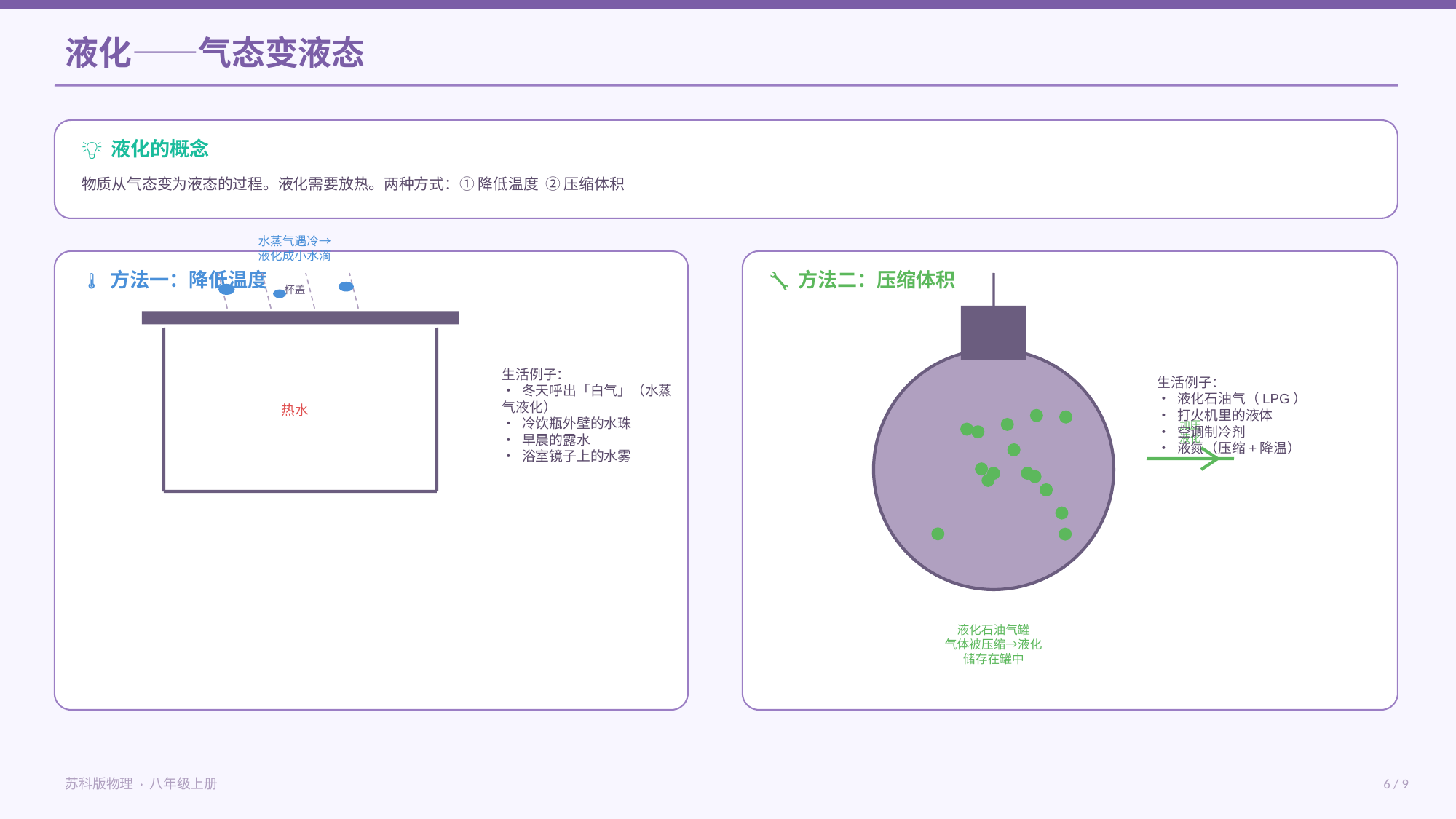

液化——气态变液态

💡 液化的概念
物质从气态变为液态的过程。液化需要放热。两种方式：① 降低温度  ② 压缩体积
水蒸气遇冷→
液化成小水滴

🌡 方法一：降低温度
🔧 方法二：压缩体积
杯盖

生活例子：
• 冬天呼出「白气」（水蒸气液化）
• 冷饮瓶外壁的水珠
• 早晨的露水
• 浴室镜子上的水雾

生活例子：
• 液化石油气（LPG）
• 打火机里的液体
• 空调制冷剂
• 液氮（压缩+降温）

热水

加压
液化

液化石油气罐
气体被压缩→液化
储存在罐中
苏科版物理 · 八年级上册
6 / 9